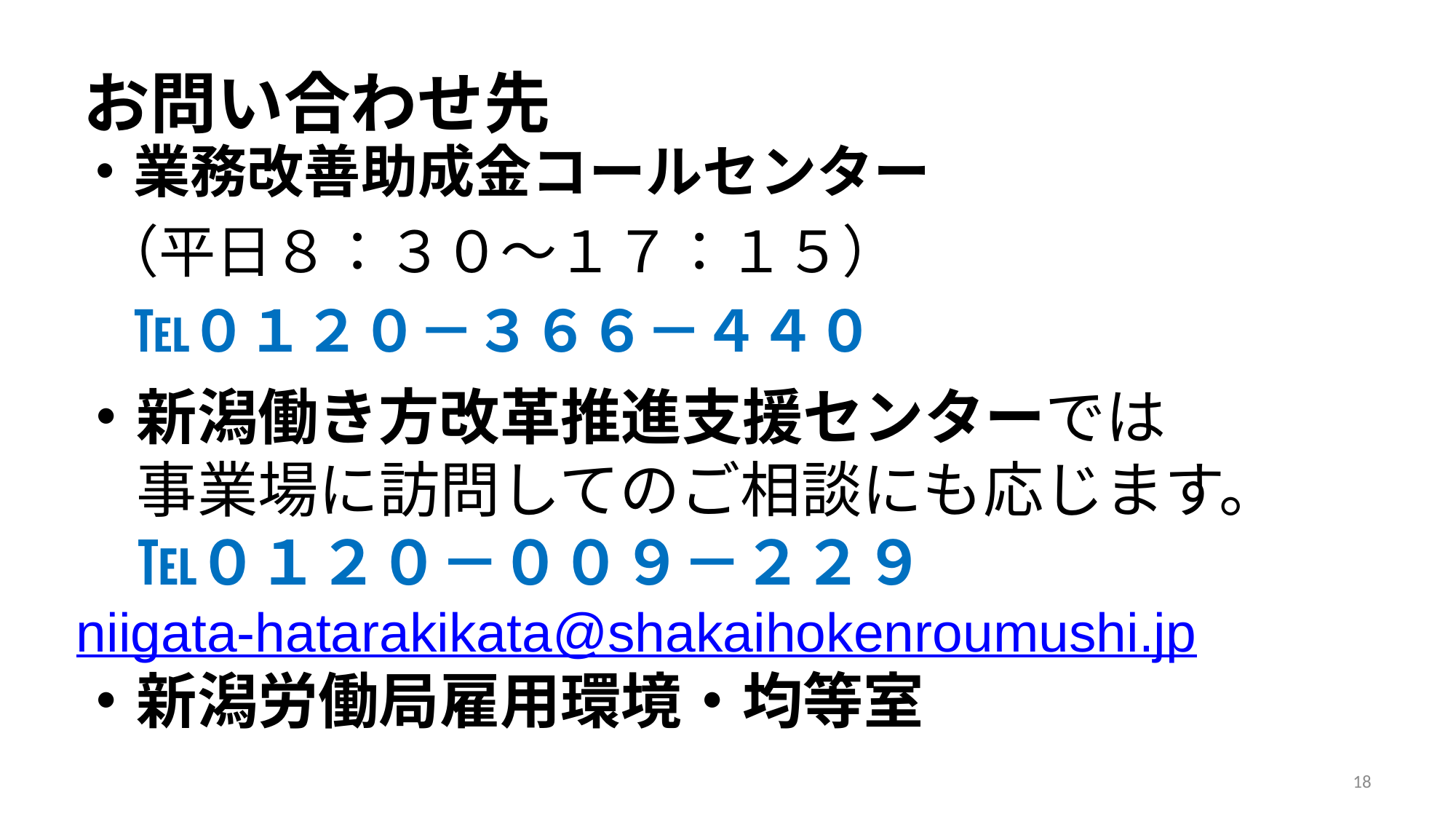

# お問い合わせ先
・業務改善助成金コールセンター
 （平日８：３０～１７：１５）
　℡０１２０－３６６－４４０

・新潟働き方改革推進支援センターでは
　事業場に訪問してのご相談にも応じます。
　℡０１２０－００９－２２９
niigata-hatarakikata@shakaihokenroumushi.jp
・新潟労働局雇用環境・均等室
18